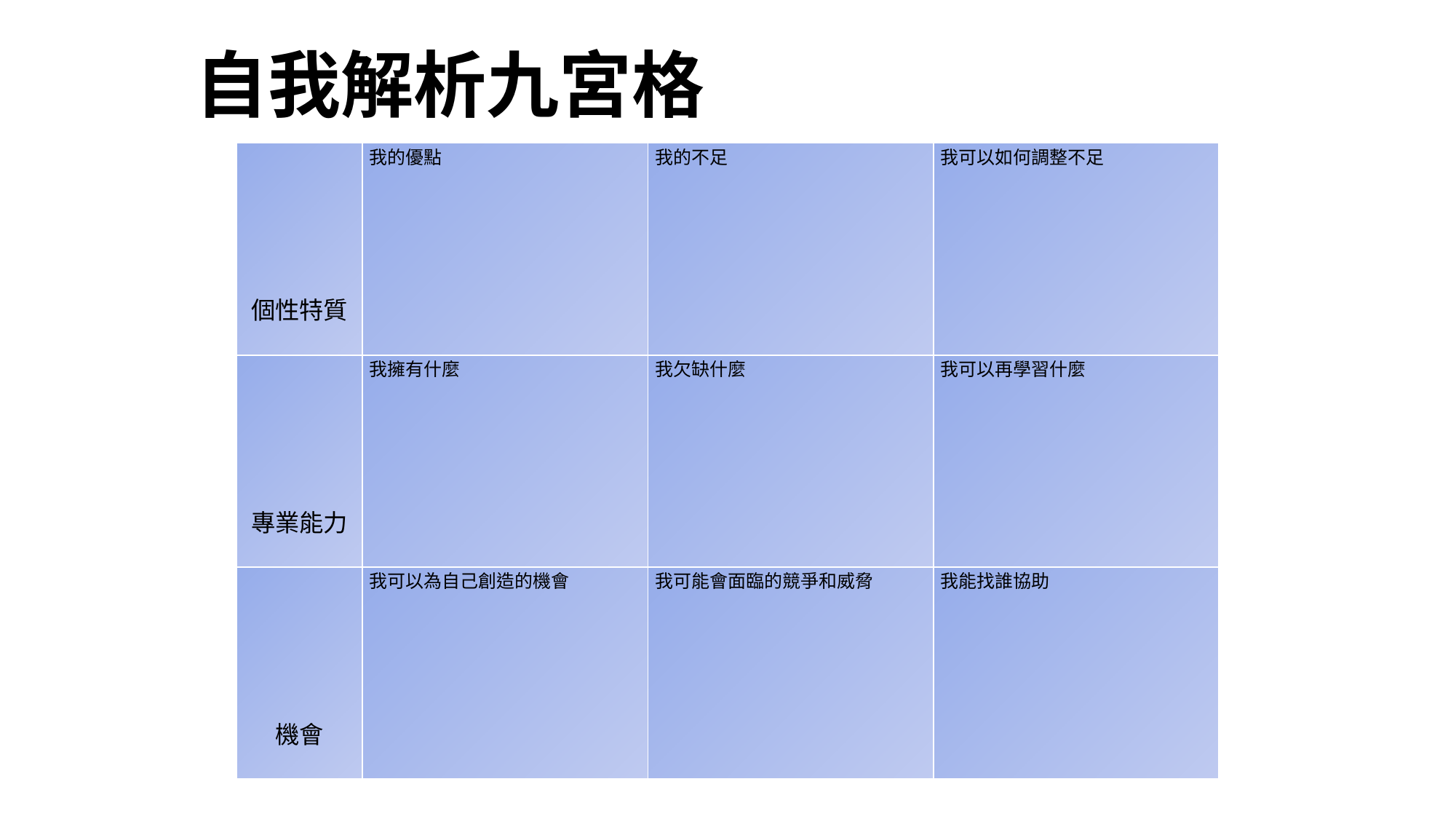

自我解析九宮格

| 個性特質 | 我的優點 | 我的不足 | 我可以如何調整不足 |
| --- | --- | --- | --- |
| 專業能力 | 我擁有什麼 | 我欠缺什麼 | 我可以再學習什麼 |
| 機會 | 我可以為自己創造的機會 | 我可能會面臨的競爭和威脅 | 我能找誰協助 |